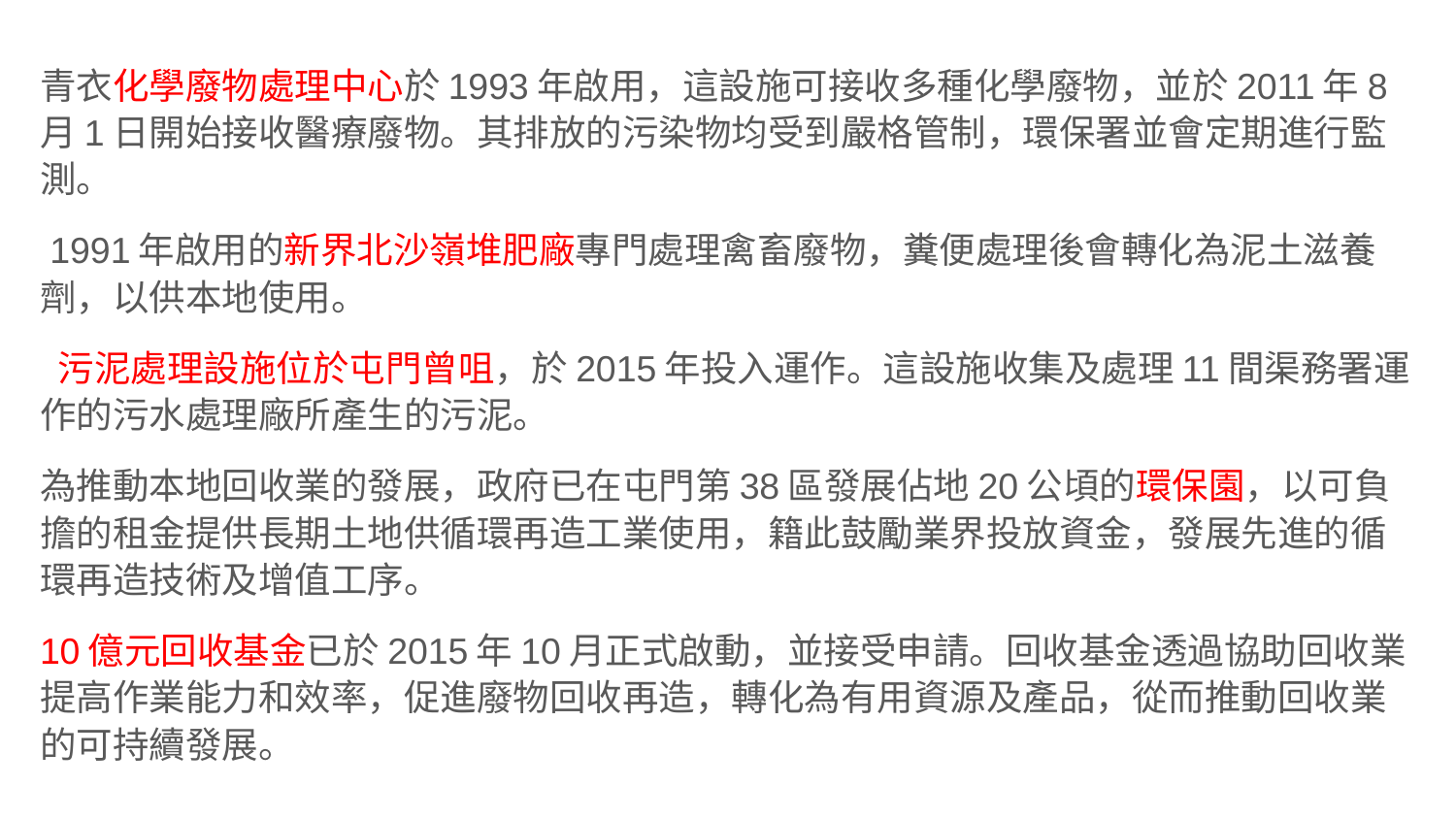

青衣化學廢物處理中心於1993年啟用，這設施可接收多種化學廢物，並於2011年8月1日開始接收醫療廢物。其排放的污染物均受到嚴格管制，環保署並會定期進行監測。
 1991年啟用的新界北沙嶺堆肥廠專門處理禽畜廢物，糞便處理後會轉化為泥土滋養劑，以供本地使用。
 污泥處理設施位於屯門曾咀，於2015年投入運作。這設施收集及處理11間渠務署運作的污水處理廠所產生的污泥。
為推動本地回收業的發展，政府已在屯門第38區發展佔地20公頃的環保園，以可負擔的租金提供長期土地供循環再造工業使用，籍此鼓勵業界投放資金，發展先進的循環再造技術及增值工序。
10億元回收基金已於2015年10月正式啟動，並接受申請。回收基金透過協助回收業提高作業能力和效率，促進廢物回收再造，轉化為有用資源及產品，從而推動回收業的可持續發展。